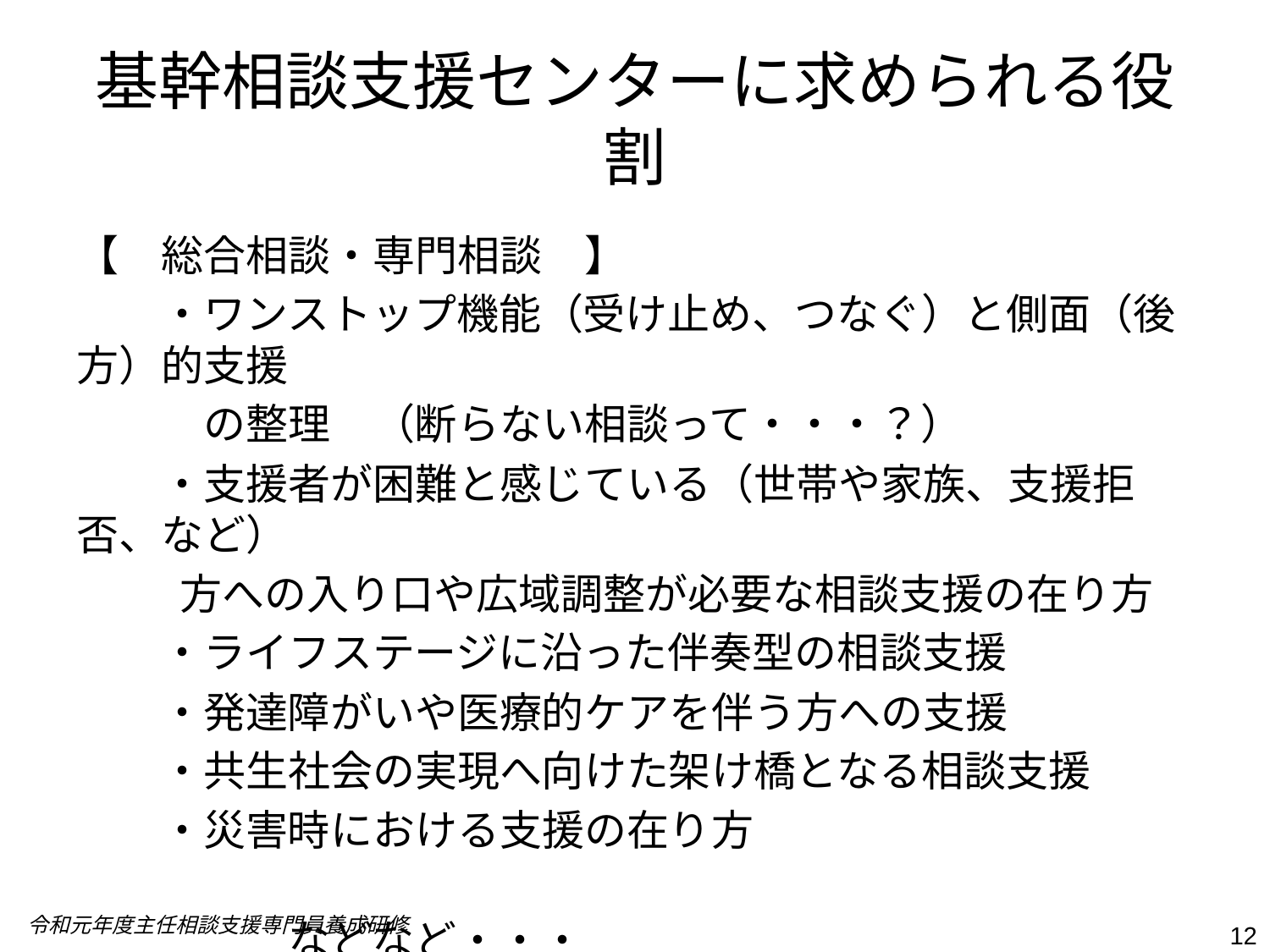

# 基幹相談支援センターに求められる役割
【　総合相談・専門相談　】
　　・ワンストップ機能（受け止め、つなぐ）と側面（後方）的支援
　　　の整理　（断らない相談って・・・？）
　　・支援者が困難と感じている（世帯や家族、支援拒否、など）
　　  方への入り口や広域調整が必要な相談支援の在り方
　　・ライフステージに沿った伴奏型の相談支援
　　・発達障がいや医療的ケアを伴う方への支援
　　・共生社会の実現へ向けた架け橋となる相談支援
　　・災害時における支援の在り方
　　　　　　　　　　　　　　　　　　　　　　　　　　　　　　　などなど・・・

令和元年度主任相談支援専門員養成研修
12